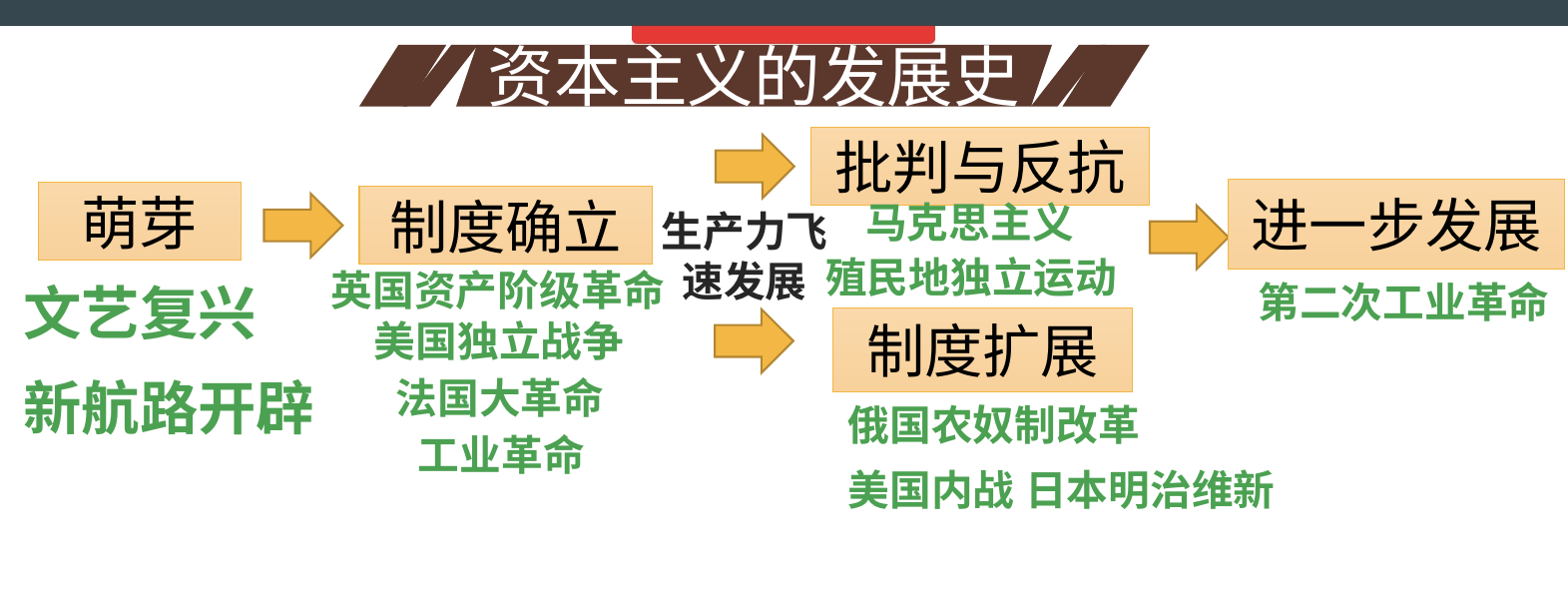

资本主义的发展史

批判与反抗

进一步发展
萌芽
制度确立
马克思主义

生产力飞速发展

殖民地独立运动
英国资产阶级革命
文艺复兴
第二次工业革命
美国独立战争
制度扩展

新航路开辟
法国大革命
俄国农奴制改革
工业革命
美国内战
日本明治维新